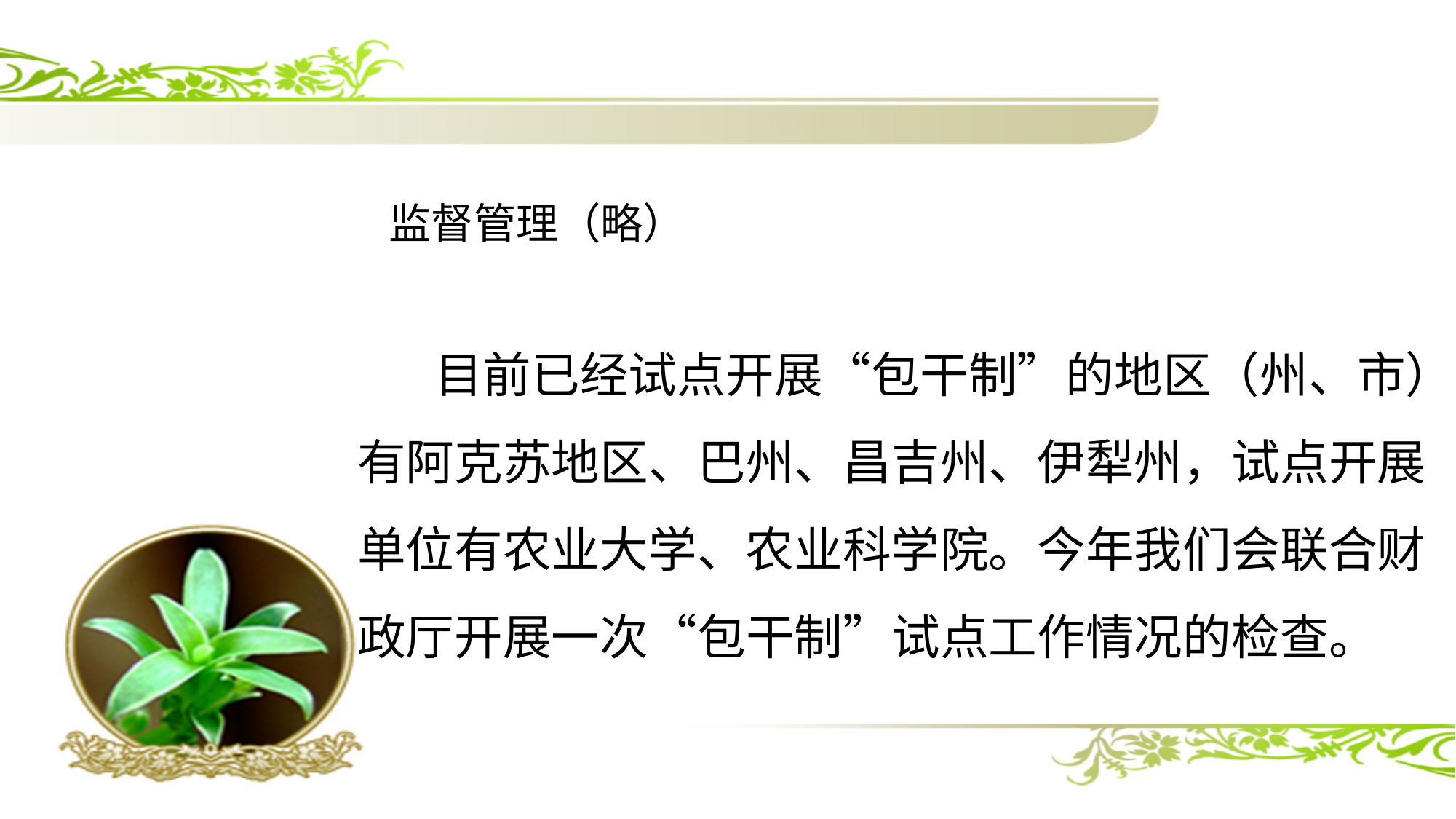

# 监督管理（略）
      目前已经试点开展“包干制”的地区（州、市）有阿克苏地区、巴州、昌吉州、伊犁州，试点开展单位有农业大学、农业科学院。今年我们会联合财政厅开展一次“包干制”试点工作情况的检查。